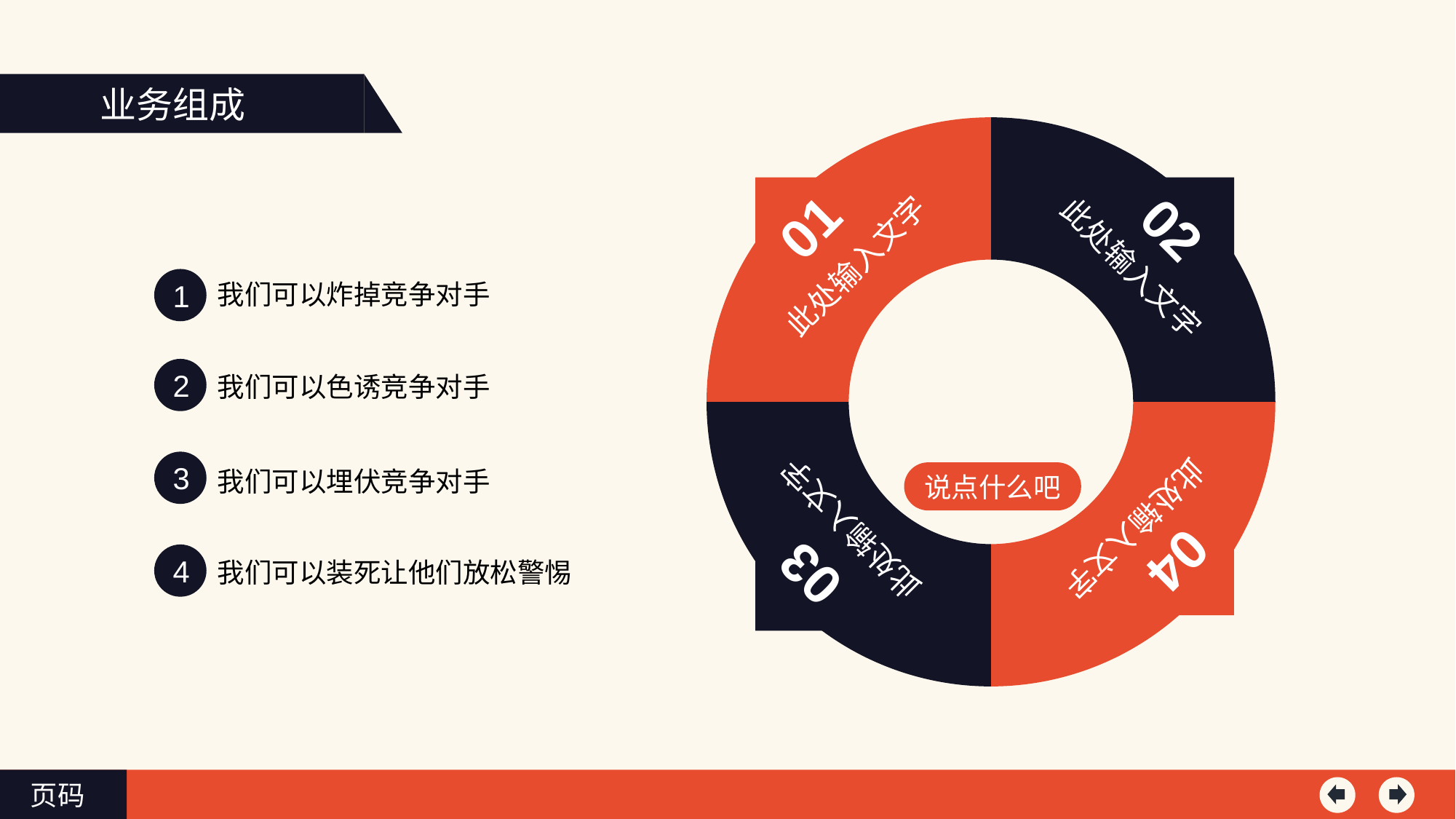

业务组成

### Chart

| Category | 销售额 |
|---|---|
| 第一季度 | 30.0 |
| 第二季度 | 30.0 |
| 第三季度 | 30.0 |
| 第四季度 | 30.0 |

01
02
此处输入文字
此处输入文字
此处输入文字
此处输入文字
04

03

1
我们可以炸掉竞争对手
2
我们可以色诱竞争对手
3
我们可以埋伏竞争对手
说点什么吧
4
我们可以装死让他们放松警惕
页码